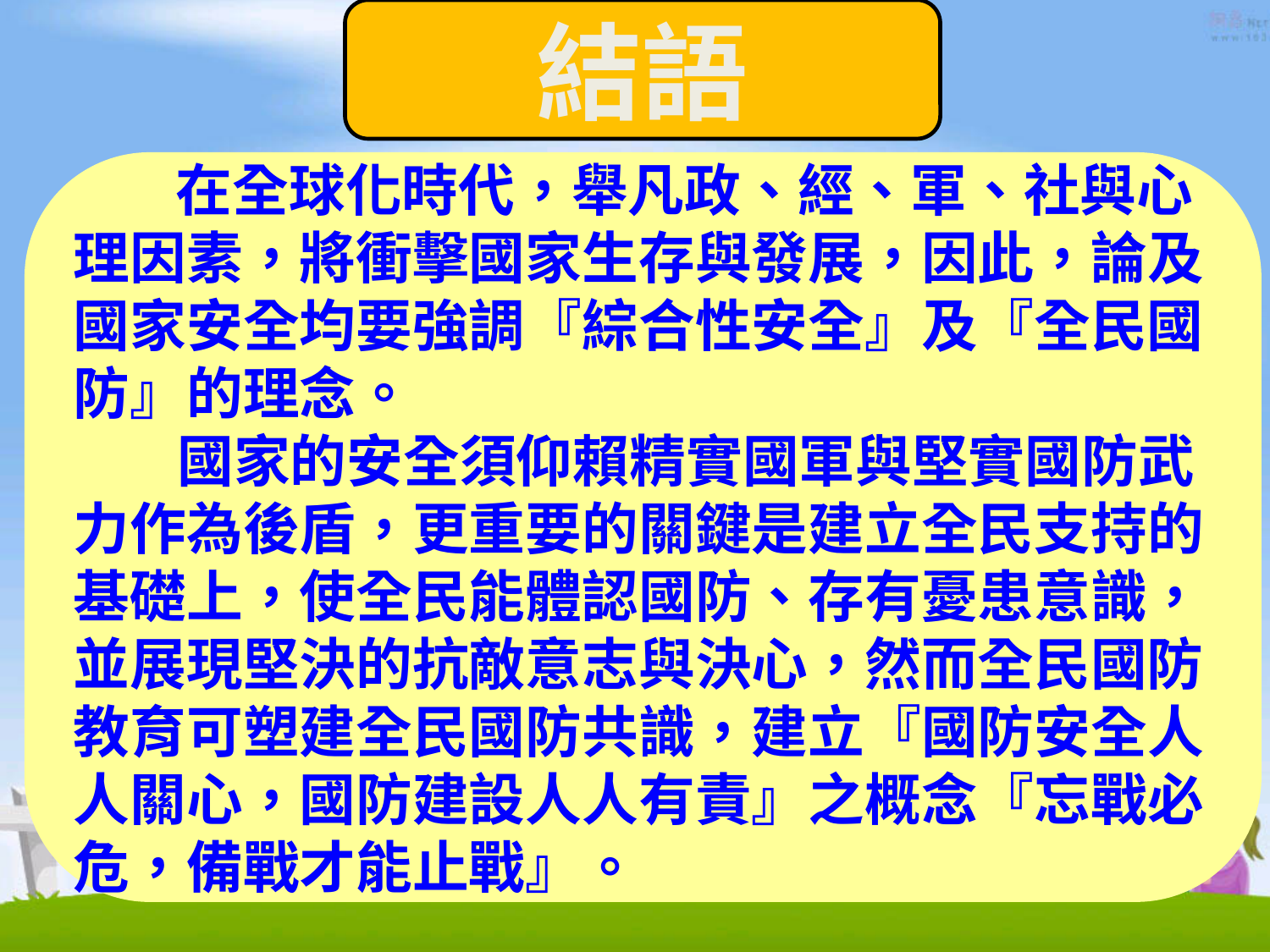

結語
       在全球化時代，舉凡政、經、軍、社與心
理因素，將衝擊國家生存與發展，因此，論及
國家安全均要強調『綜合性安全』及『全民國
防』的理念。
       國家的安全須仰賴精實國軍與堅實國防武
力作為後盾，更重要的關鍵是建立全民支持的
基礎上，使全民能體認國防、存有憂患意識，
並展現堅決的抗敵意志與決心，然而全民國防
教育可塑建全民國防共識，建立『國防安全人
人關心，國防建設人人有責』之概念『忘戰必
危，備戰才能止戰』。
第169頁，共169頁